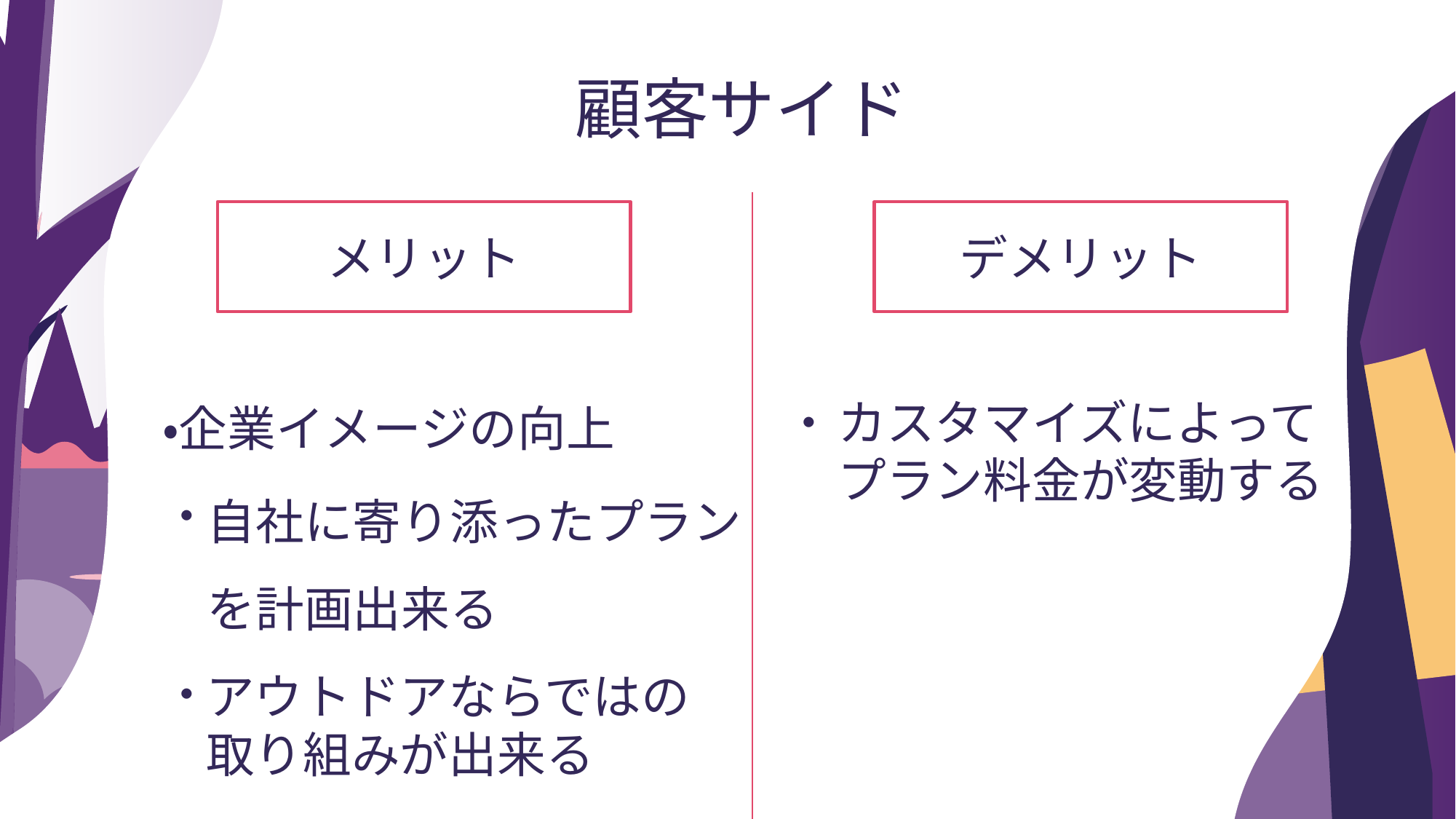

顧客サイド
メリット
デメリット
・企業イメージの向上
・
カスタマイズによって
プラン料金が変動する
自社に寄り添ったプラン
を計画出来る
・
・
アウトドアならではの
取り組みが出来る